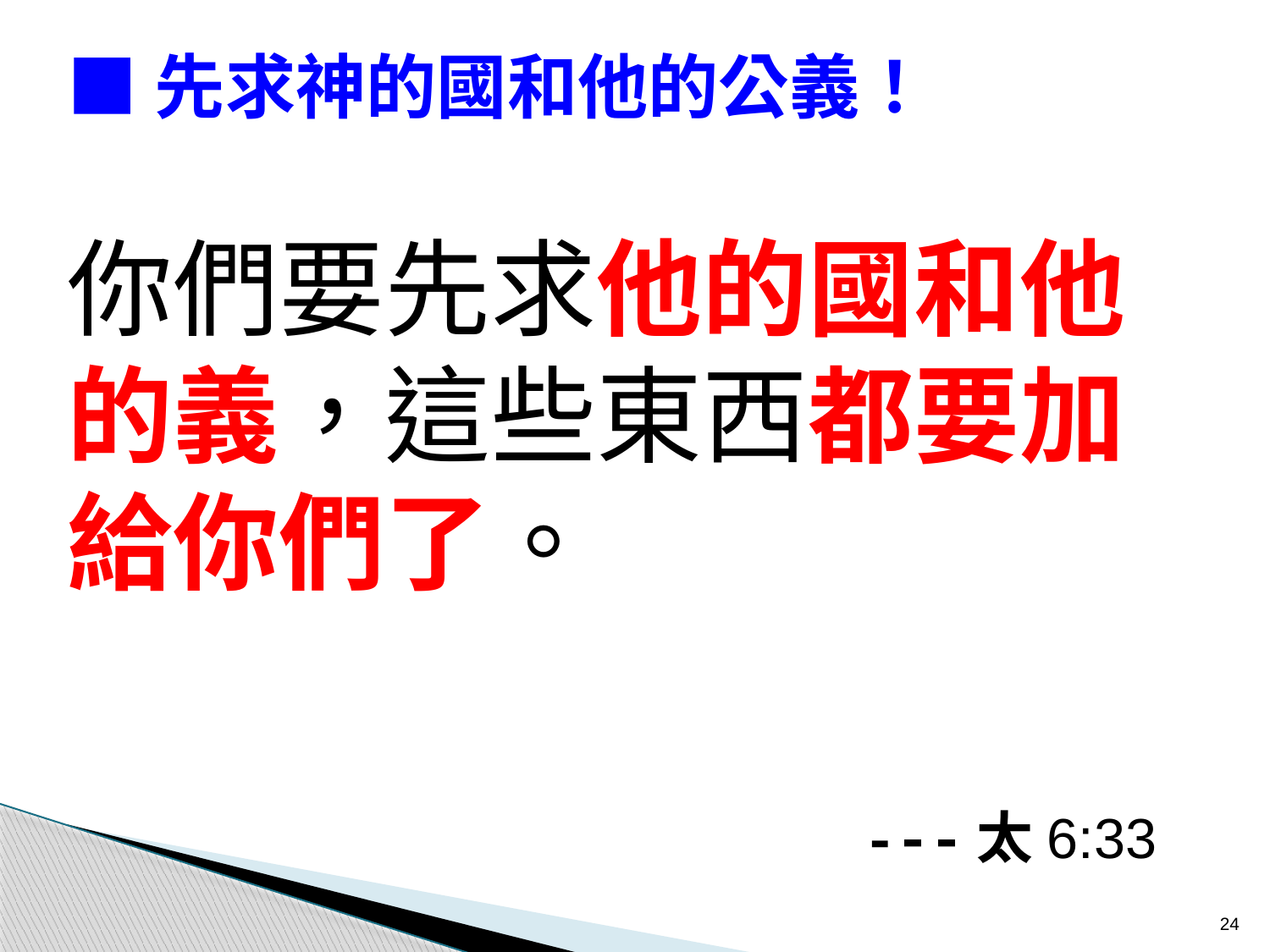

■先求神的國和他的公義！
你們要先求他的國和他的義，這些東西都要加給你們了。
---太6:33
24